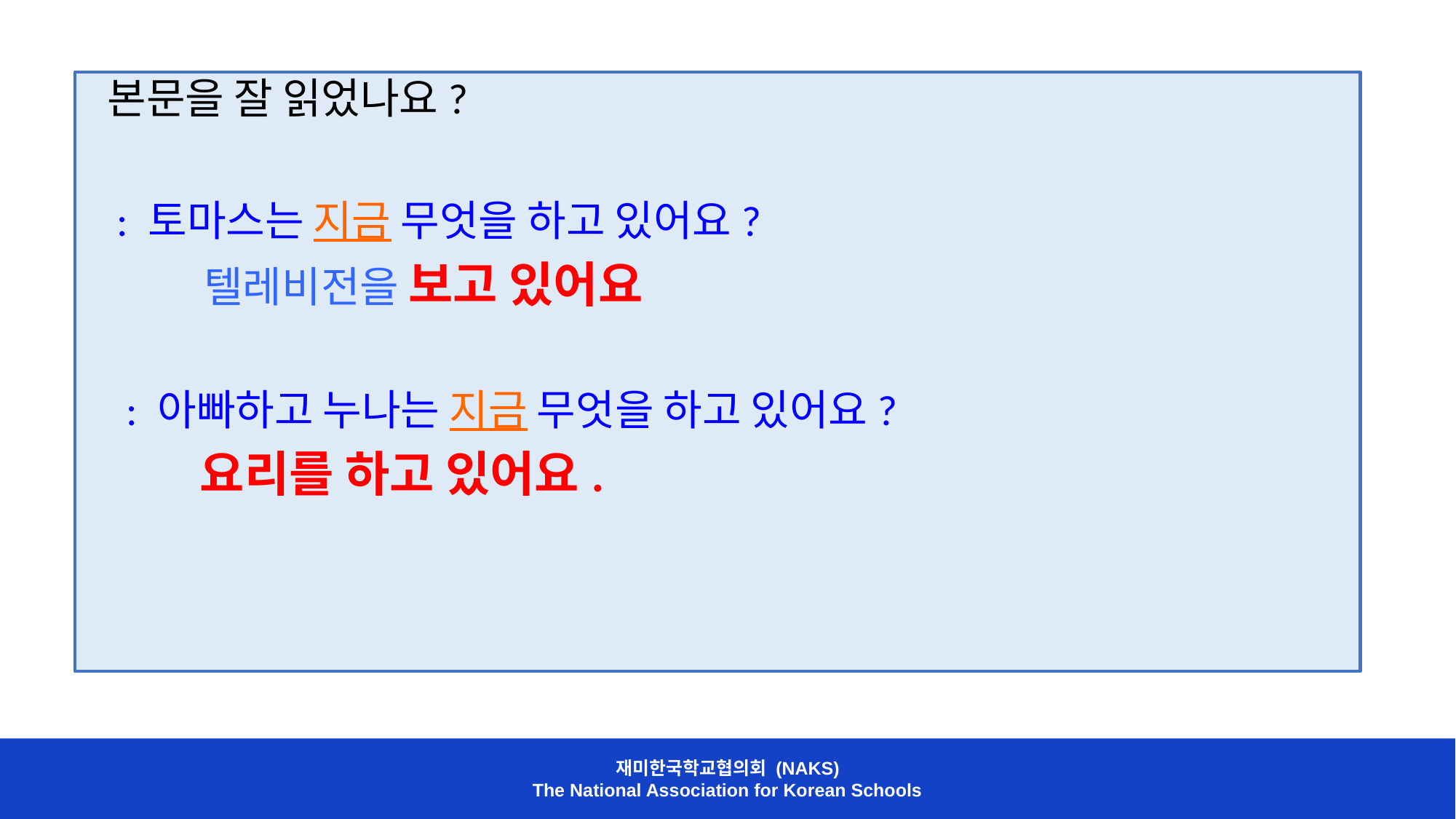

본문을 잘 읽었나요?

 : 토마스는 지금 무엇을 하고 있어요?
         텔레비전을 보고 있어요

  : 아빠하고 누나는 지금 무엇을 하고 있어요?
        요리를 하고 있어요.
재미한국학교협의회 (NAKS)
The National Association for Korean Schools